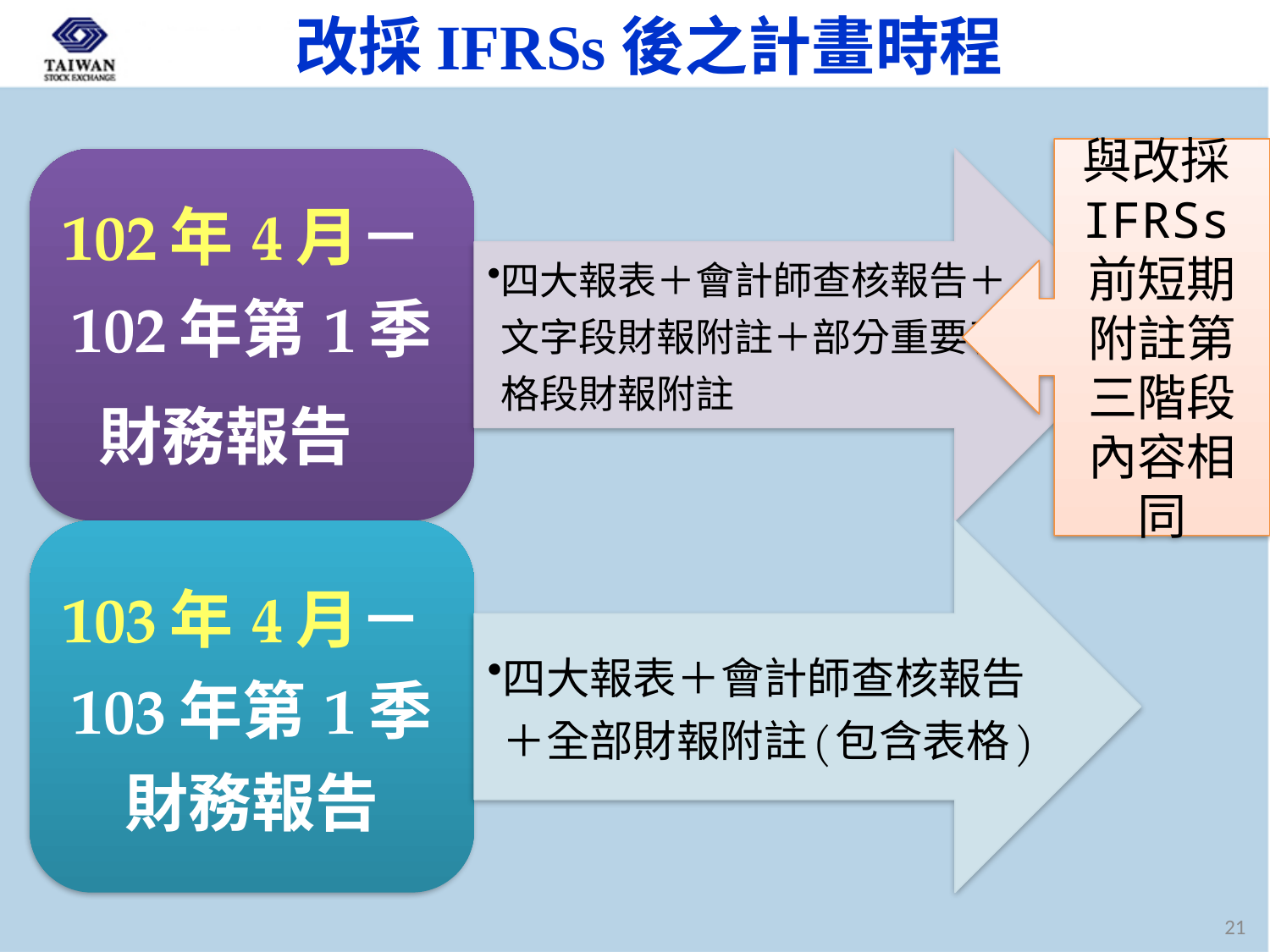

# 改採IFRSs後之計畫時程
與改採IFRSs前短期附註第三階段內容相同
102年4月－102年第1季財務報告
103年4月－103年第1季財務報告
四大報表＋會計師查核報告＋文字段財報附註＋部分重要表格段財報附註
四大報表＋會計師查核報告＋全部財報附註(包含表格)
21